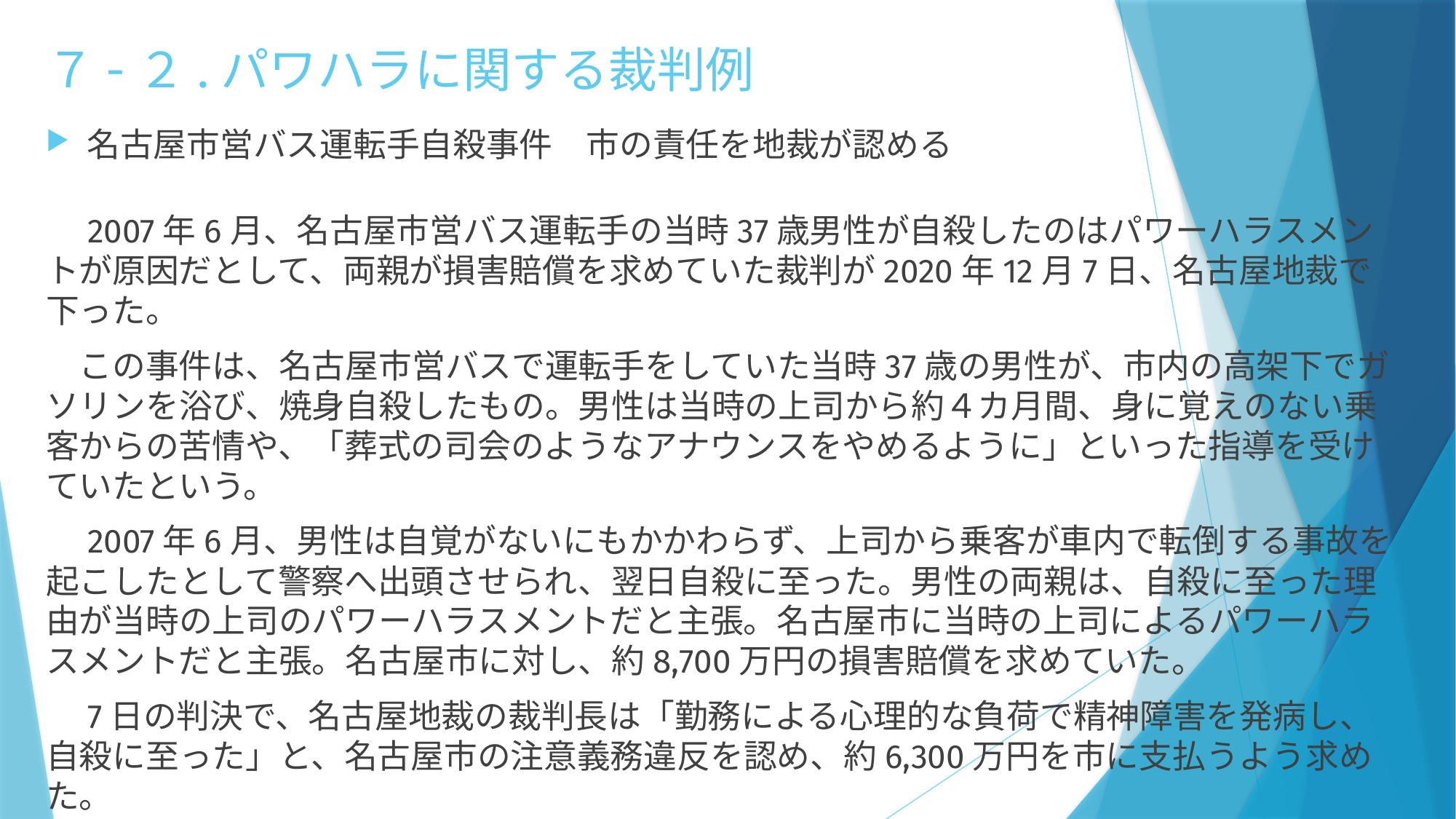

# ７-２.パワハラに関する裁判例
名古屋市営バス運転手自殺事件　市の責任を地裁が認める

　2007年6月、名古屋市営バス運転手の当時37歳男性が自殺したのはパワーハラスメントが原因だとして、両親が損害賠償を求めていた裁判が2020年12月7日、名古屋地裁で下った。
　この事件は、名古屋市営バスで運転手をしていた当時37歳の男性が、市内の高架下でガソリンを浴び、焼身自殺したもの。男性は当時の上司から約４カ月間、身に覚えのない乗客からの苦情や、「葬式の司会のようなアナウンスをやめるように」といった指導を受けていたという。
　2007年6月、男性は自覚がないにもかかわらず、上司から乗客が車内で転倒する事故を起こしたとして警察へ出頭させられ、翌日自殺に至った。男性の両親は、自殺に至った理由が当時の上司のパワーハラスメントだと主張。名古屋市に当時の上司によるパワーハラスメントだと主張。名古屋市に対し、約8,700万円の損害賠償を求めていた。
　7日の判決で、名古屋地裁の裁判長は「勤務による心理的な負荷で精神障害を発病し、自殺に至った」と、名古屋市の注意義務違反を認め、約6,300万円を市に支払うよう求めた。